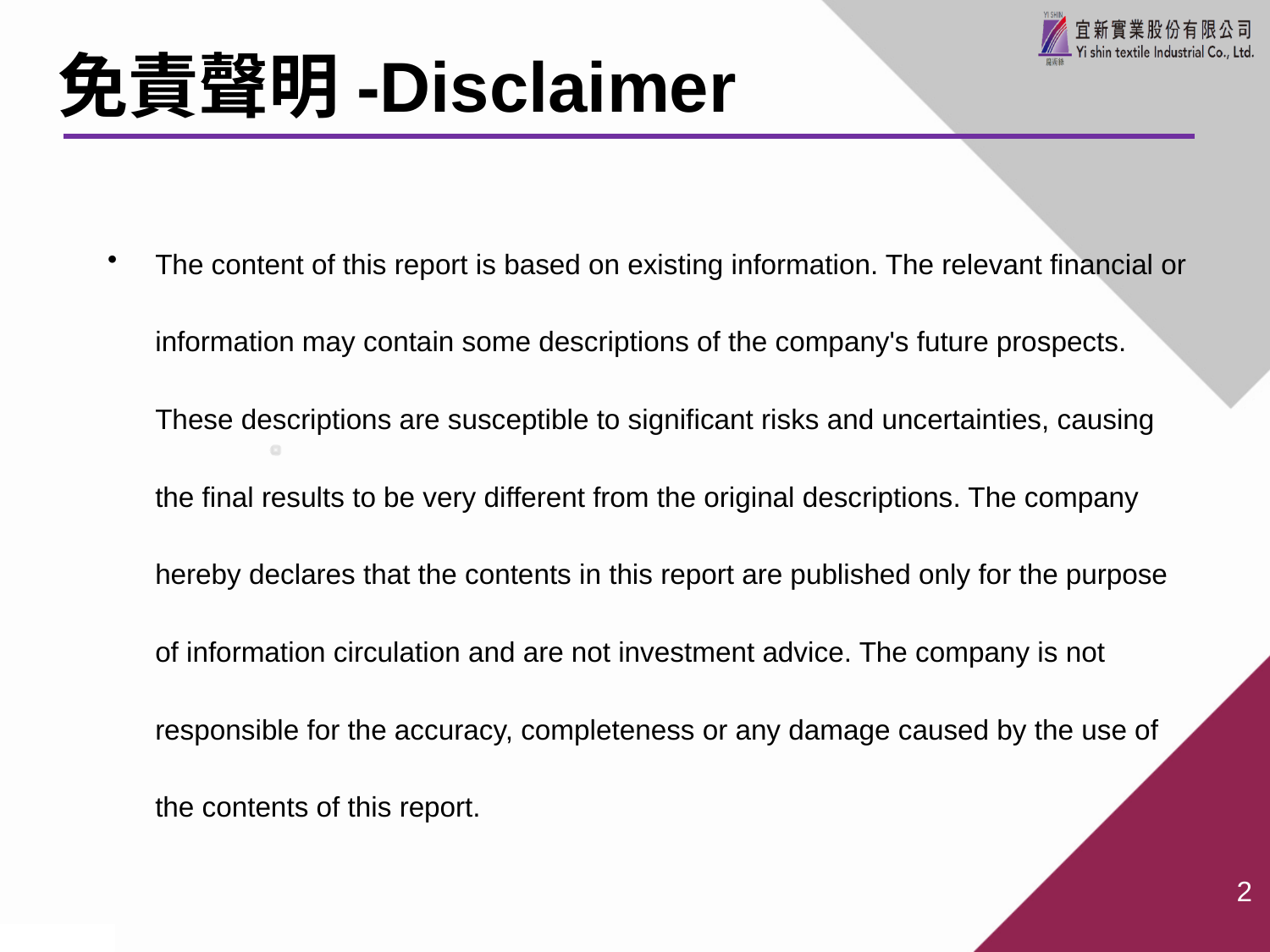

# 免責聲明-Disclaimer
The content of this report is based on existing information. The relevant financial or information may contain some descriptions of the company's future prospects. These descriptions are susceptible to significant risks and uncertainties, causing the final results to be very different from the original descriptions. The company hereby declares that the contents in this report are published only for the purpose of information circulation and are not investment advice. The company is not responsible for the accuracy, completeness or any damage caused by the use of the contents of this report.

2